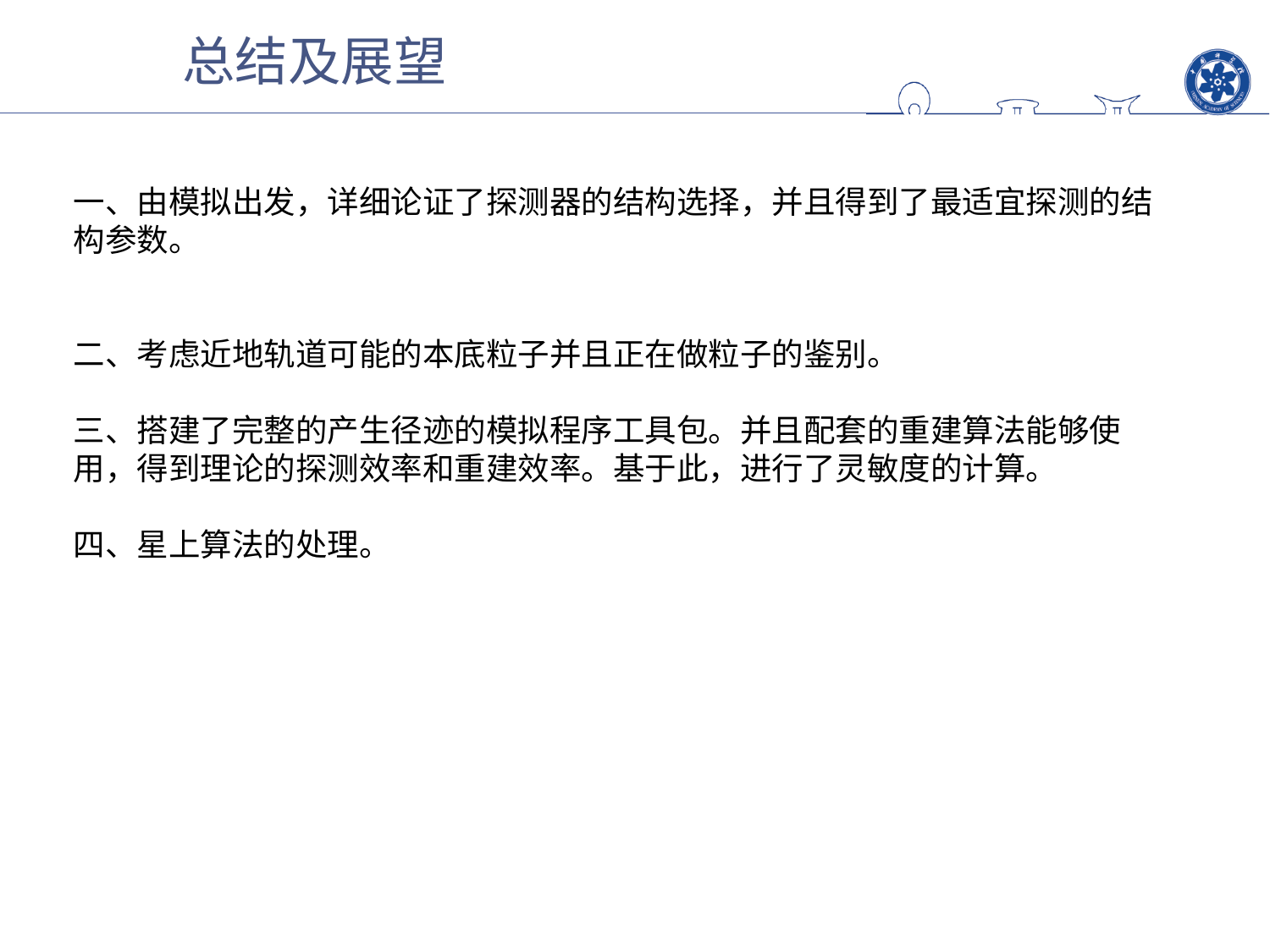

总结及展望
一、由模拟出发，详细论证了探测器的结构选择，并且得到了最适宜探测的结构参数。

二、考虑近地轨道可能的本底粒子并且正在做粒子的鉴别。

三、搭建了完整的产生径迹的模拟程序工具包。并且配套的重建算法能够使用，得到理论的探测效率和重建效率。基于此，进行了灵敏度的计算。

四、星上算法的处理。

25